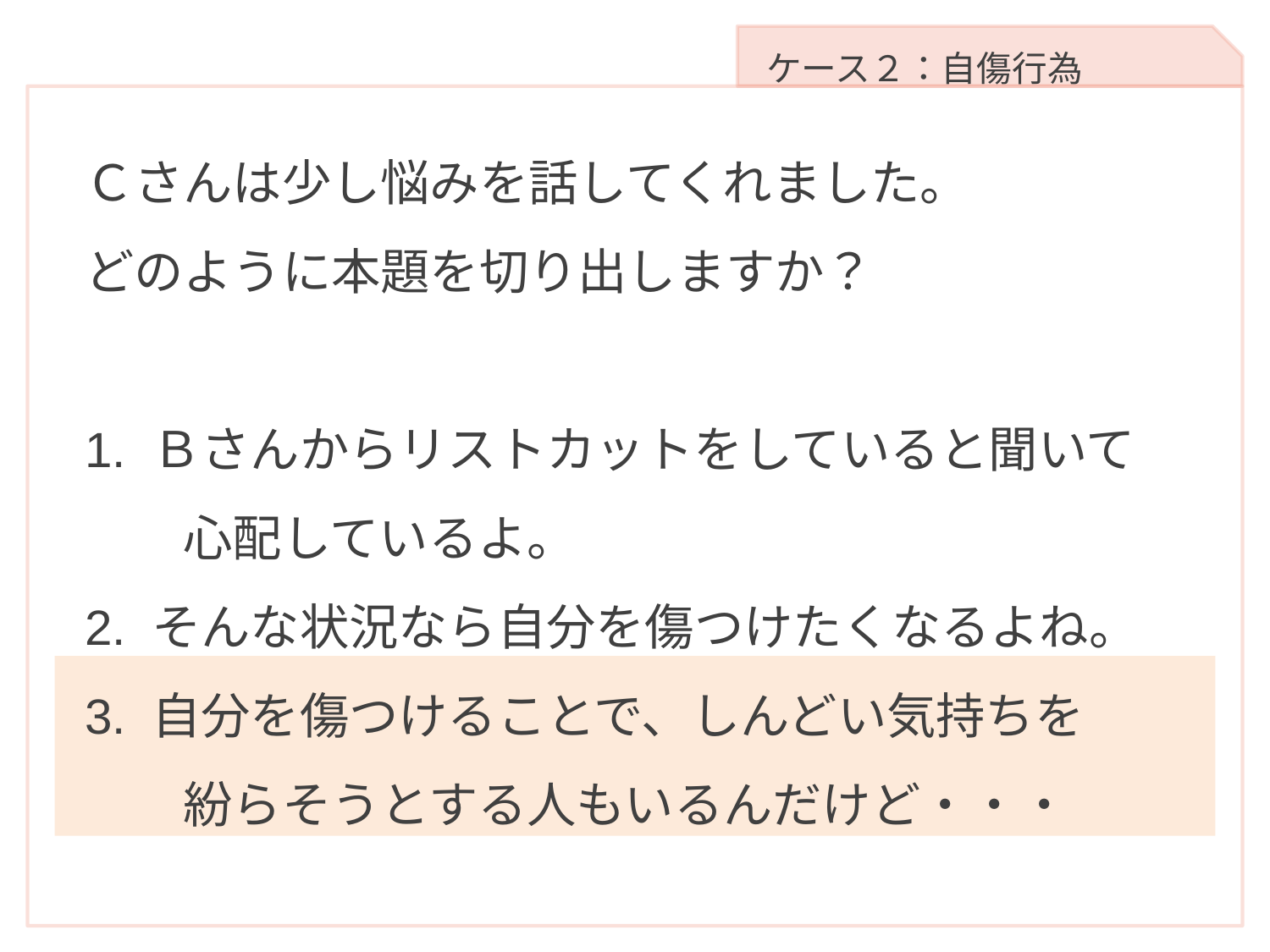

ケース２：自傷行為

Ｃさんは少し悩みを話してくれました。
どのように本題を切り出しますか？

1. Ｂさんからリストカットをしていると聞いて
　　心配しているよ。
2. そんな状況なら自分を傷つけたくなるよね。
3. 自分を傷つけることで、しんどい気持ちを
　　紛らそうとする人もいるんだけど・・・